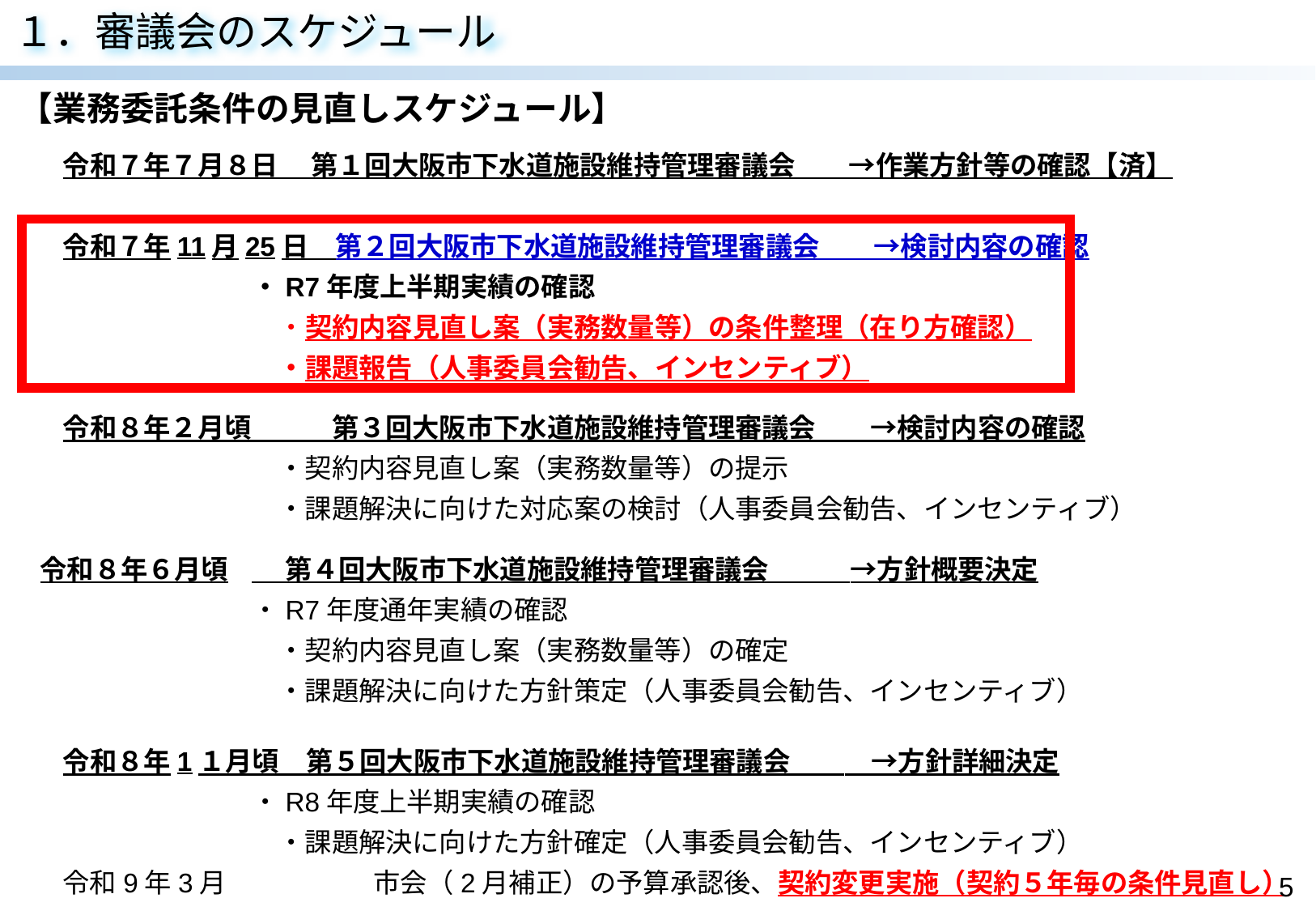

１．審議会のスケジュール
【業務委託条件の見直しスケジュール】
　　令和７年７月８日 　第１回大阪市下水道施設維持管理審議会　　→作業方針等の確認【済】

　　令和７年11月25日　第２回大阪市下水道施設維持管理審議会　　→検討内容の確認
　　	　　　　	・R7年度上半期実績の確認
　　　　　　　　　　・契約内容見直し案（実務数量等）の条件整理（在り方確認）
　　　　　　　　　　・課題報告（人事委員会勧告、インセンティブ）

　　令和８年２月頃　　　第３回大阪市下水道施設維持管理審議会　　→検討内容の確認
　　　　　　　　　　・契約内容見直し案（実務数量等）の提示
　　　　　　　　　　・課題解決に向けた対応案の検討（人事委員会勧告、インセンティブ）

    令和８年６月頃	　 第４回大阪市下水道施設維持管理審議会　　　→方針概要決定
　　	　　　　	・R7年度通年実績の確認
　　　　　　　　　　・契約内容見直し案（実務数量等）の確定
　　　　　　　　　　・課題解決に向けた方針策定（人事委員会勧告、インセンティブ）

　　令和８年1１月頃　第５回大阪市下水道施設維持管理審議会　　　→方針詳細決定
　　	　　　　	・R8年度上半期実績の確認
　　　　　　　　　　・課題解決に向けた方針確定（人事委員会勧告、インセンティブ）
　　令和9年3月		市会（2月補正）の予算承認後、契約変更実施（契約５年毎の条件見直し）

5